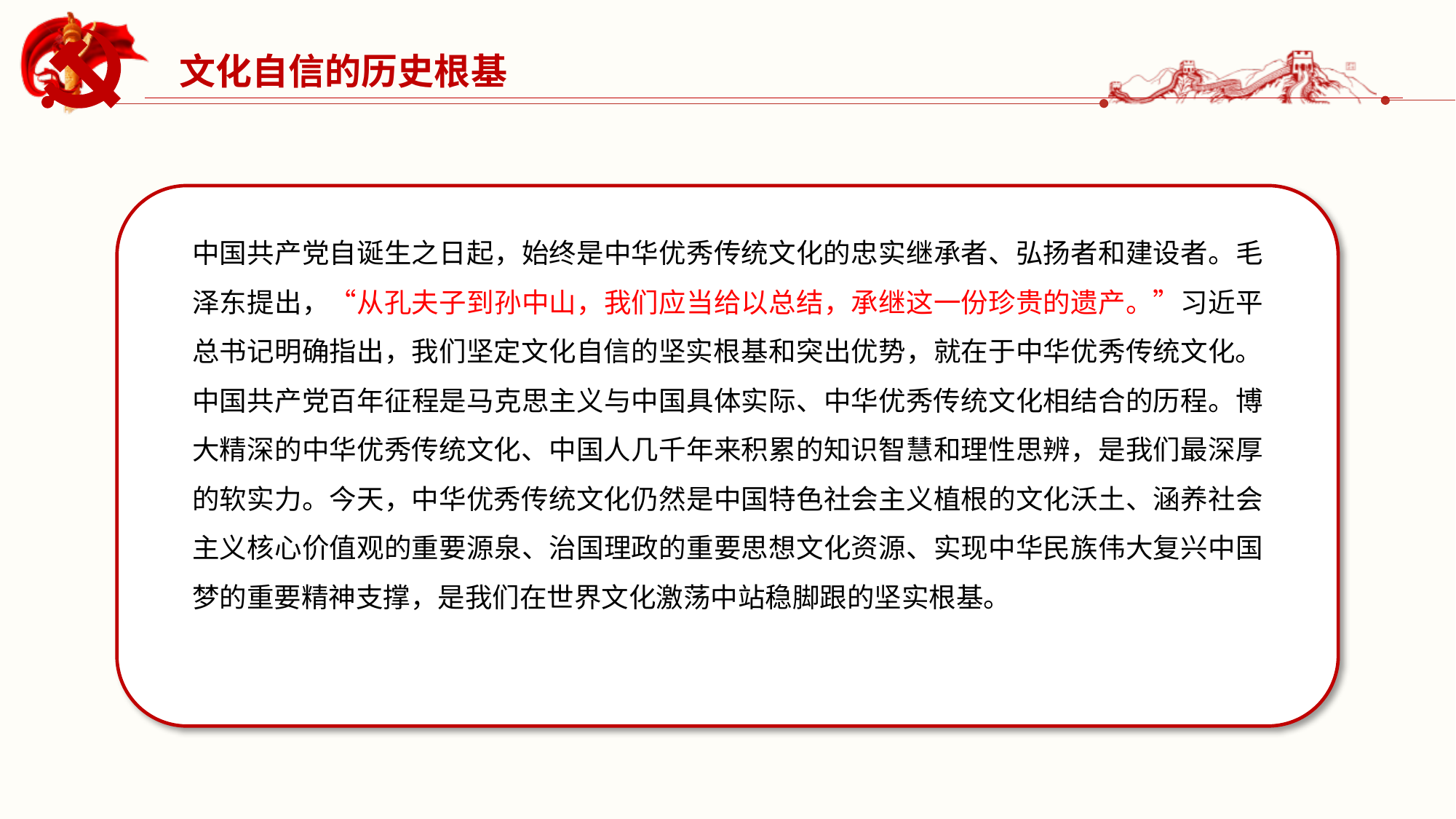

文化自信的历史根基

中国共产党自诞生之日起，始终是中华优秀传统文化的忠实继承者、弘扬者和建设者。毛泽东提出，“从孔夫子到孙中山，我们应当给以总结，承继这一份珍贵的遗产。”习近平总书记明确指出，我们坚定文化自信的坚实根基和突出优势，就在于中华优秀传统文化。中国共产党百年征程是马克思主义与中国具体实际、中华优秀传统文化相结合的历程。博大精深的中华优秀传统文化、中国人几千年来积累的知识智慧和理性思辨，是我们最深厚的软实力。今天，中华优秀传统文化仍然是中国特色社会主义植根的文化沃土、涵养社会主义核心价值观的重要源泉、治国理政的重要思想文化资源、实现中华民族伟大复兴中国梦的重要精神支撑，是我们在世界文化激荡中站稳脚跟的坚实根基。